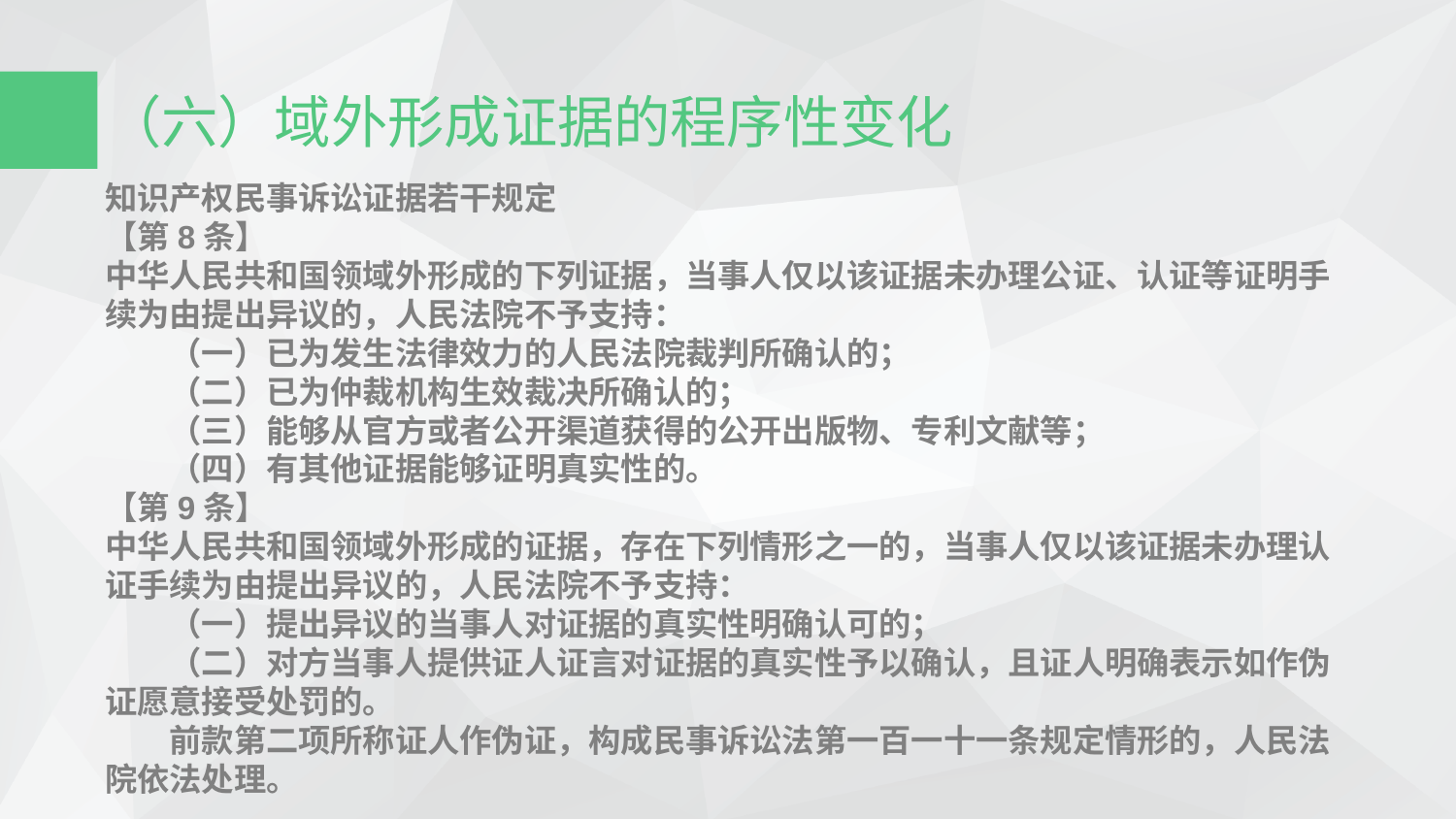

（六）域外形成证据的程序性变化
知识产权民事诉讼证据若干规定
【第8条】
中华人民共和国领域外形成的下列证据，当事人仅以该证据未办理公证、认证等证明手续为由提出异议的，人民法院不予支持：
　　（一）已为发生法律效力的人民法院裁判所确认的；
　　（二）已为仲裁机构生效裁决所确认的；
　　（三）能够从官方或者公开渠道获得的公开出版物、专利文献等；
　　（四）有其他证据能够证明真实性的。
【第9条】
中华人民共和国领域外形成的证据，存在下列情形之一的，当事人仅以该证据未办理认证手续为由提出异议的，人民法院不予支持：
　　（一）提出异议的当事人对证据的真实性明确认可的；
　　（二）对方当事人提供证人证言对证据的真实性予以确认，且证人明确表示如作伪证愿意接受处罚的。
　　前款第二项所称证人作伪证，构成民事诉讼法第一百一十一条规定情形的，人民法院依法处理。